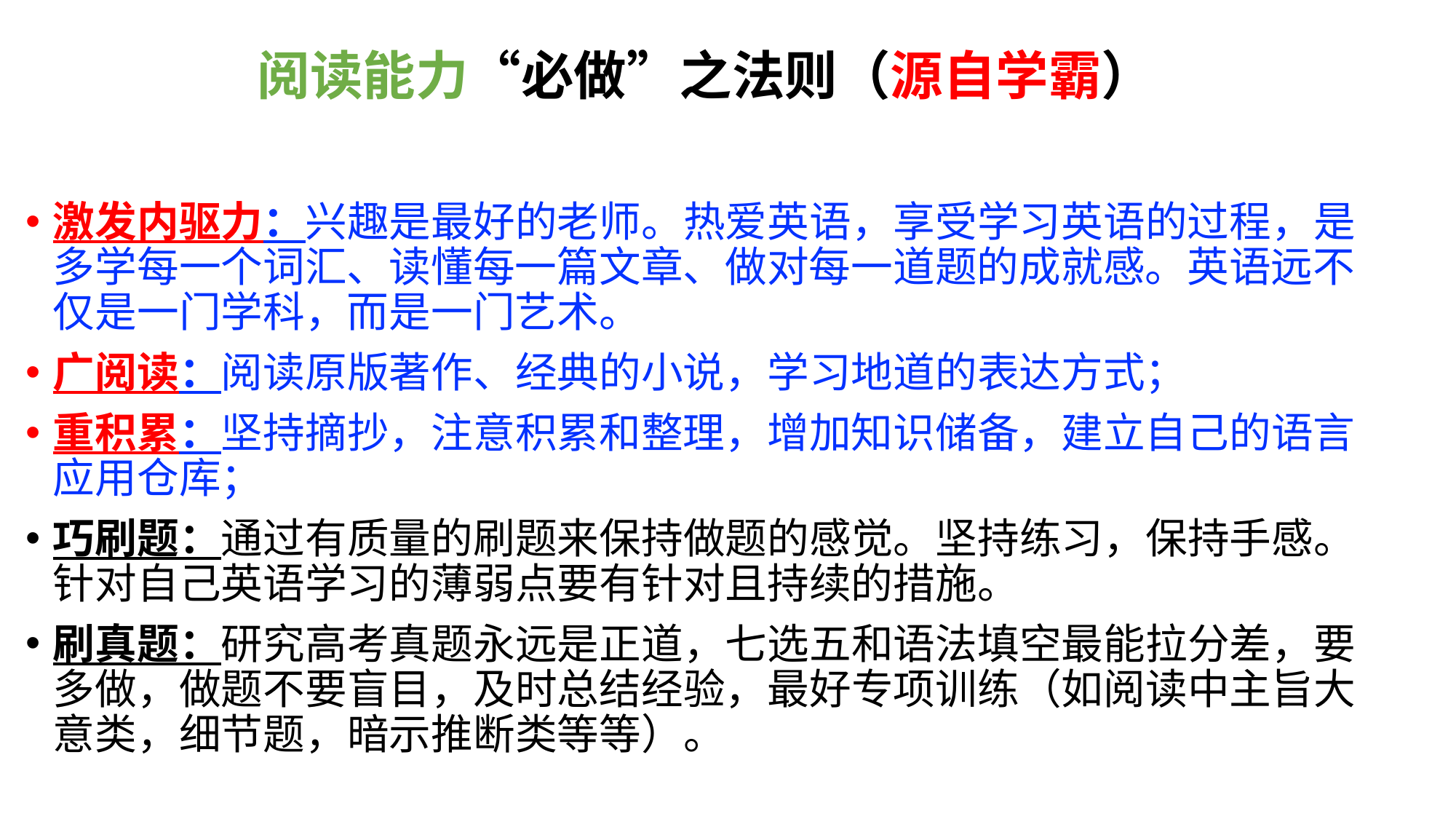

# 阅读能力“必做”之法则（源自学霸）
激发内驱力：兴趣是最好的老师。热爱英语，享受学习英语的过程，是多学每一个词汇、读懂每一篇文章、做对每一道题的成就感。英语远不仅是一门学科，而是一门艺术。
广阅读：阅读原版著作、经典的小说，学习地道的表达方式；
重积累：坚持摘抄，注意积累和整理，增加知识储备，建立自己的语言应用仓库；
巧刷题：通过有质量的刷题来保持做题的感觉。坚持练习，保持手感。针对自己英语学习的薄弱点要有针对且持续的措施。
刷真题：研究高考真题永远是正道，七选五和语法填空最能拉分差，要多做，做题不要盲目，及时总结经验，最好专项训练（如阅读中主旨大意类，细节题，暗示推断类等等）。